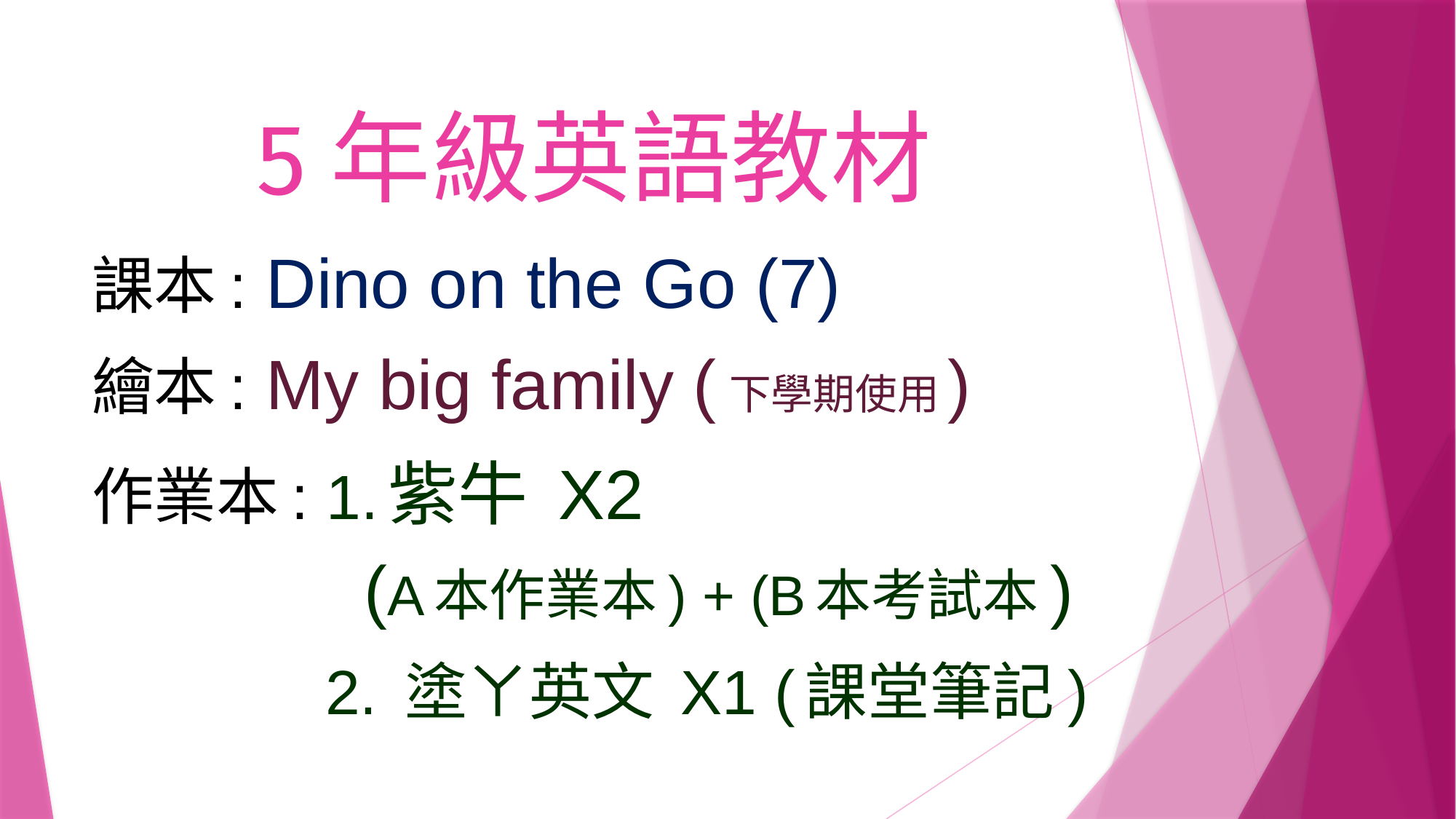

# 5年級英語教材
課本: Dino on the Go (7)
繪本: My big family (下學期使用)
作業本: 1.紫牛 X2
              (A本作業本) + (B本考試本)
            2. 塗ㄚ英文 X1 (課堂筆記)